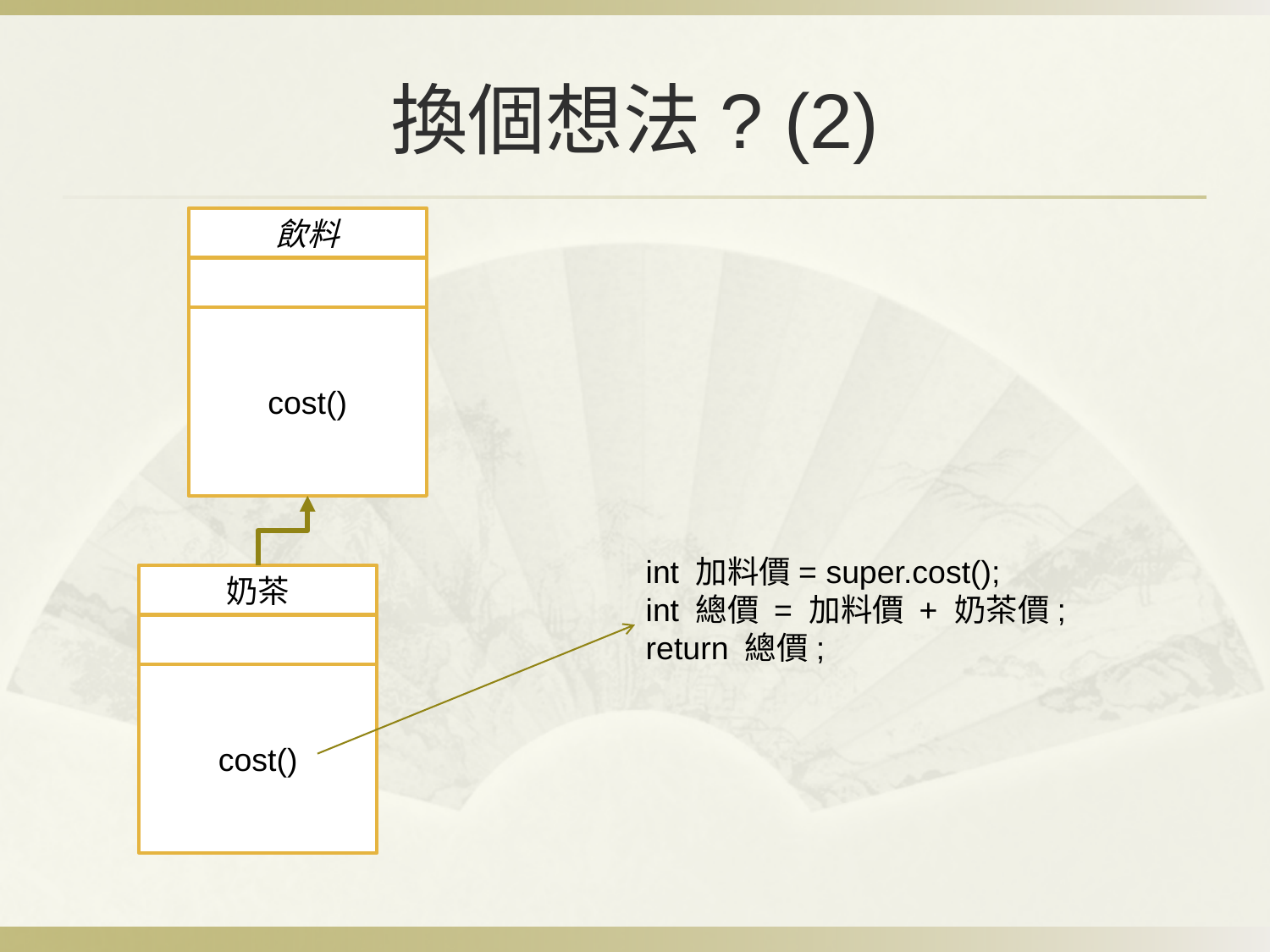

# 換個想法? (2)
飲料
cost()

int 加料價= super.cost();
int 總價 = 加料價 + 奶茶價;
return 總價;
奶茶
cost()